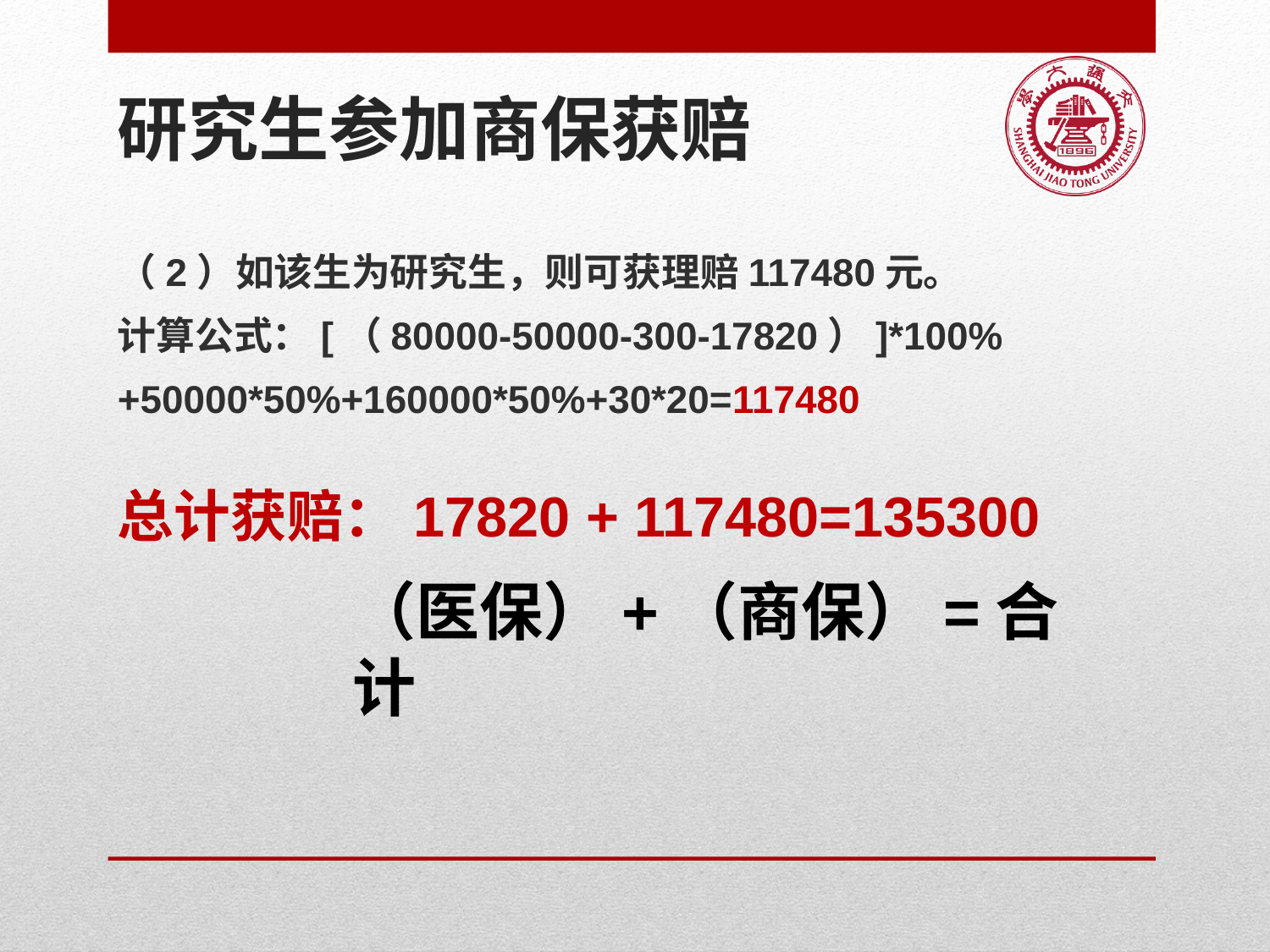

# 研究生参加商保获赔
（2）如该生为研究生，则可获理赔117480元。
计算公式：[（80000-50000-300-17820）]*100%
+50000*50%+160000*50%+30*20=117480

总计获赔：17820 + 117480=135300

（医保）+（商保）=合计